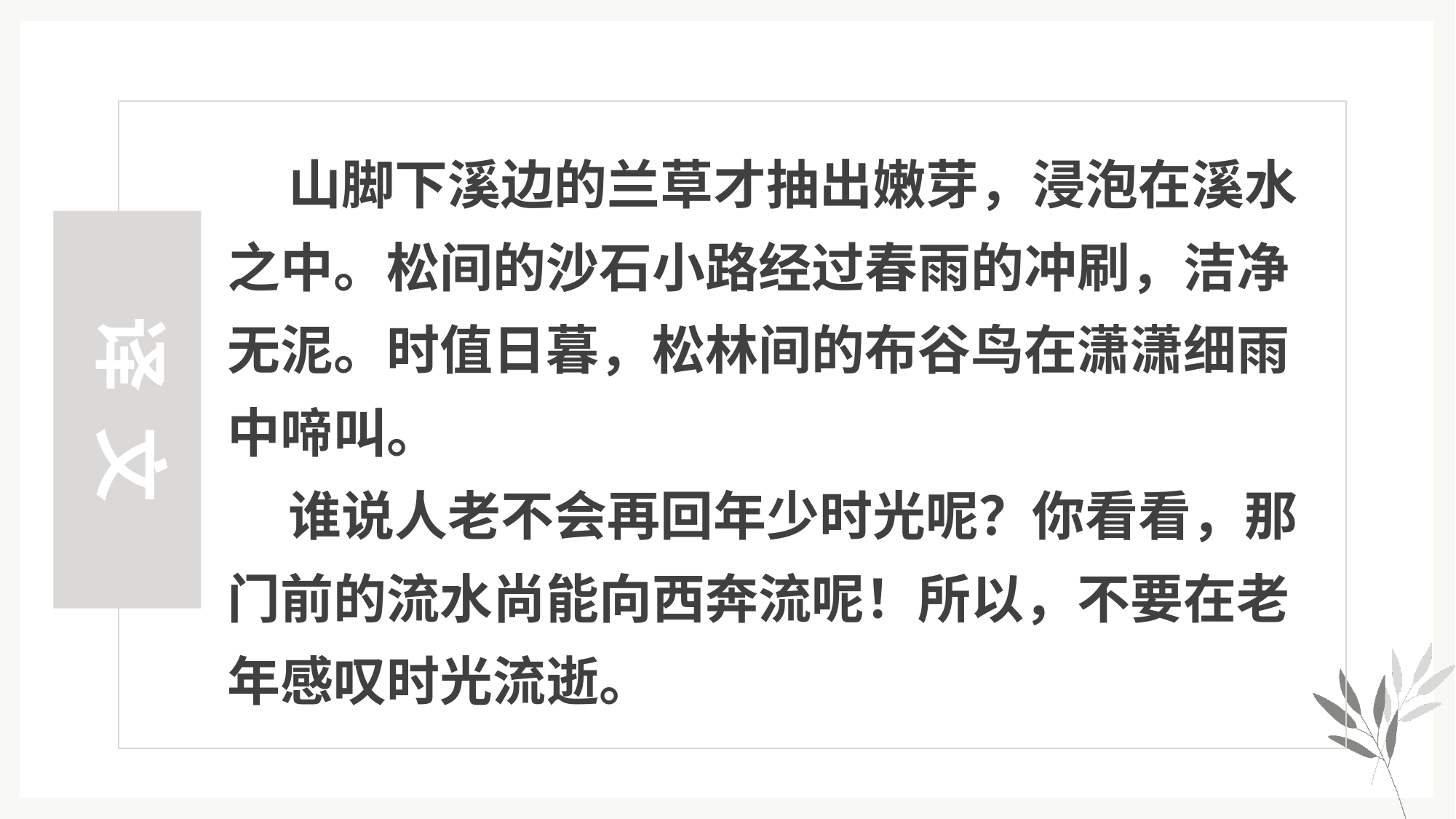

山脚下溪边的兰草才抽出嫩芽，浸泡在溪水之中。松间的沙石小路经过春雨的冲刷，洁净无泥。时值日暮，松林间的布谷鸟在潇潇细雨中啼叫。
    谁说人老不会再回年少时光呢？你看看，那门前的流水尚能向西奔流呢！所以，不要在老年感叹时光流逝。

译  文